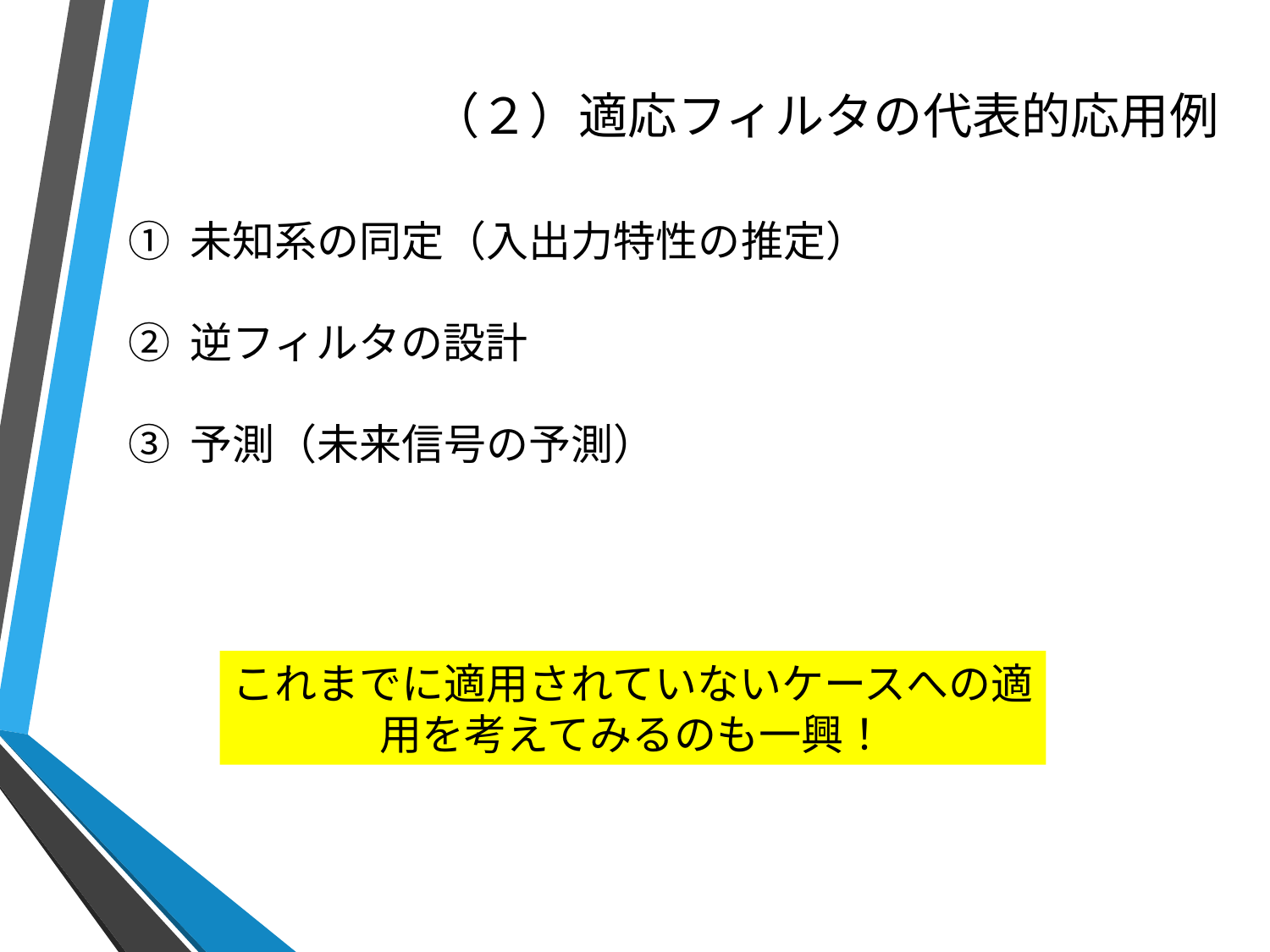

# （２）適応フィルタの代表的応用例
① 未知系の同定（入出力特性の推定）

② 逆フィルタの設計

③ 予測（未来信号の予測）

これまでに適用されていないケースへの適用を考えてみるのも一興！